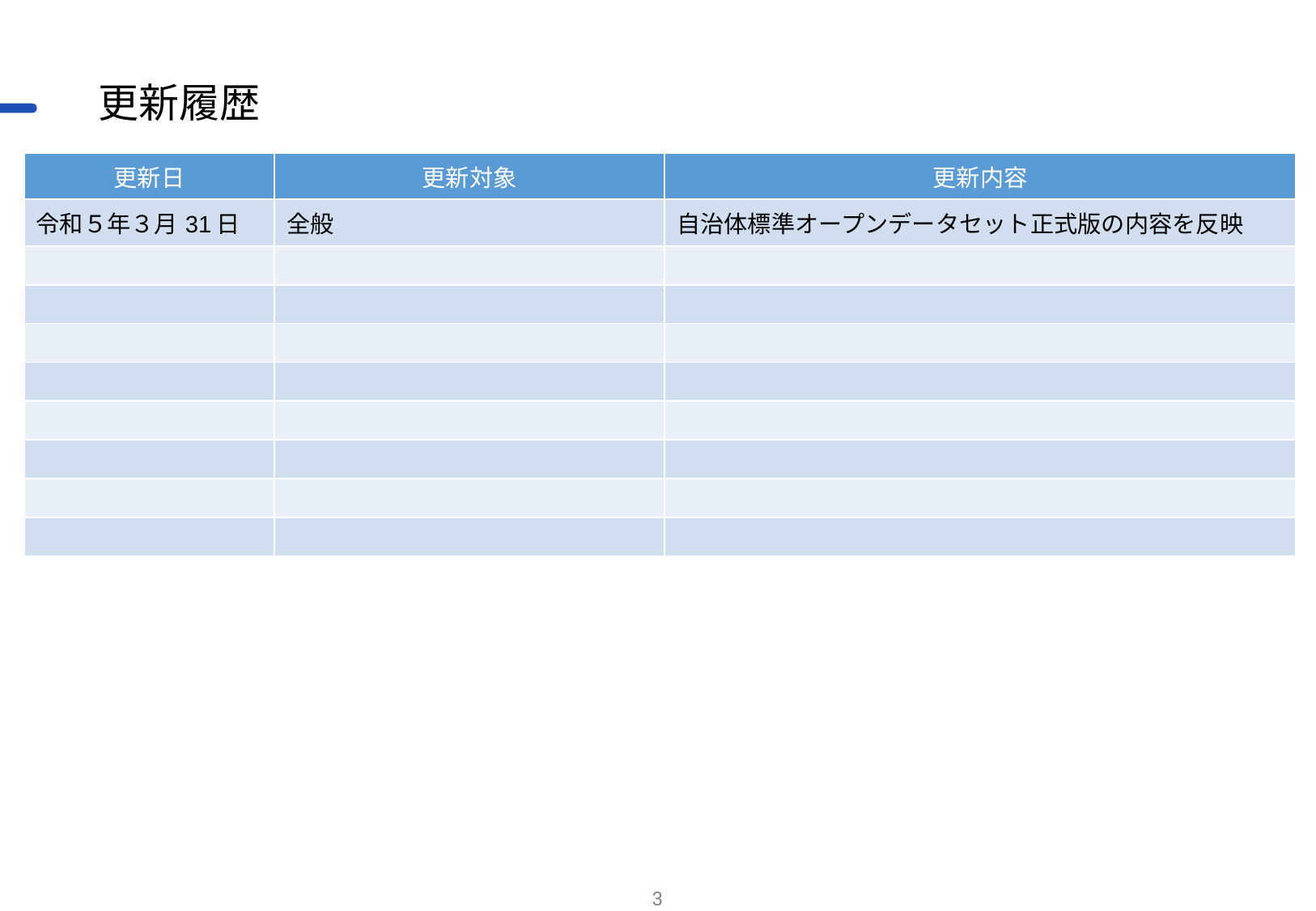

# 更新履歴
| 更新日 | 更新対象 | 更新内容 |
| --- | --- | --- |
| 令和５年３月31日 | 全般 | 自治体標準オープンデータセット正式版の内容を反映 |
|  |  |  |
|  |  |  |
|  |  |  |
|  |  |  |
|  |  |  |
|  |  |  |
|  |  |  |
|  |  |  |